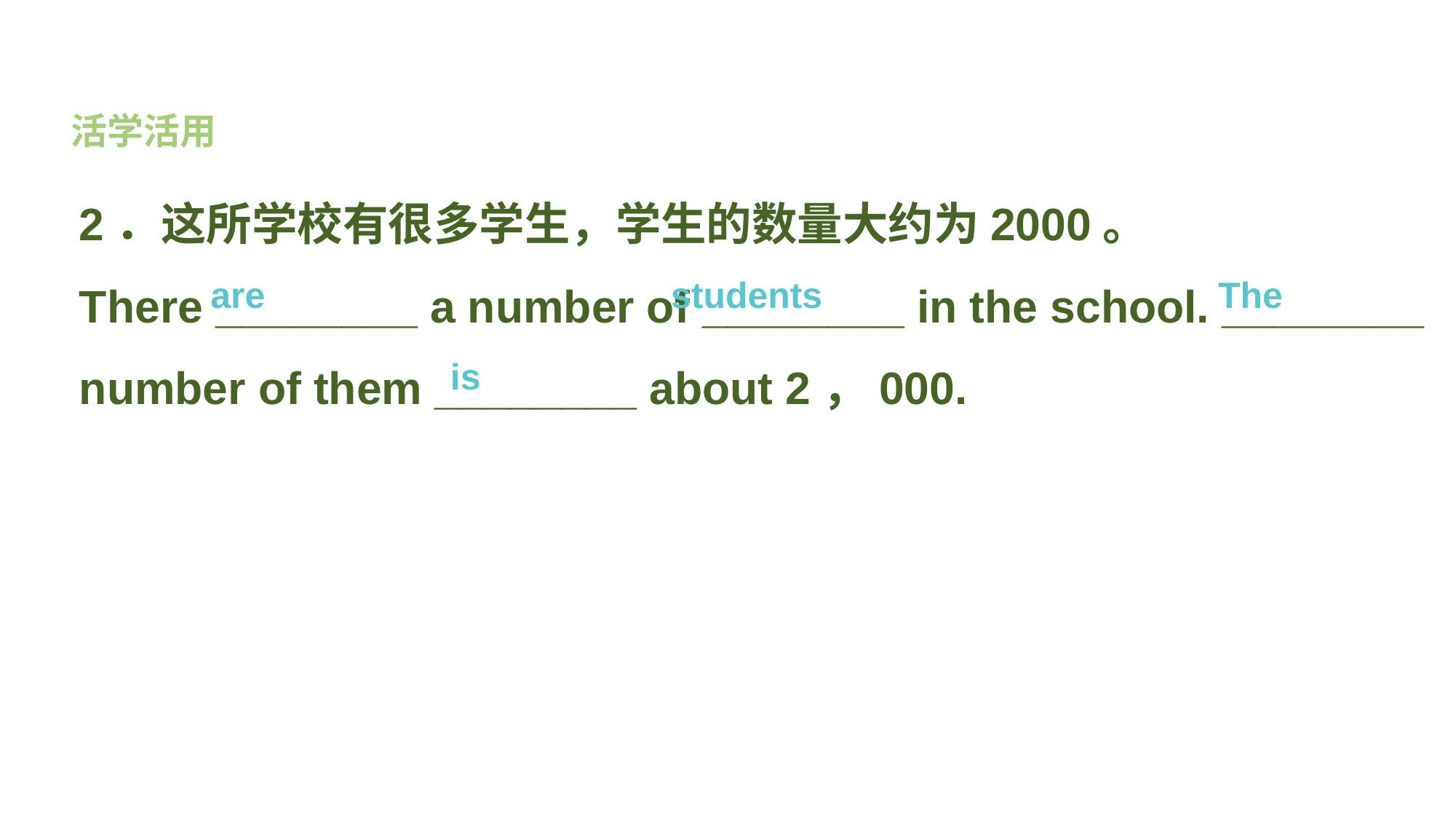

活学活用
2．这所学校有很多学生，学生的数量大约为2000。
There ________ a number of ________ in the school. ________ number of them ________ about 2，000.

are                                        students                                       The
is